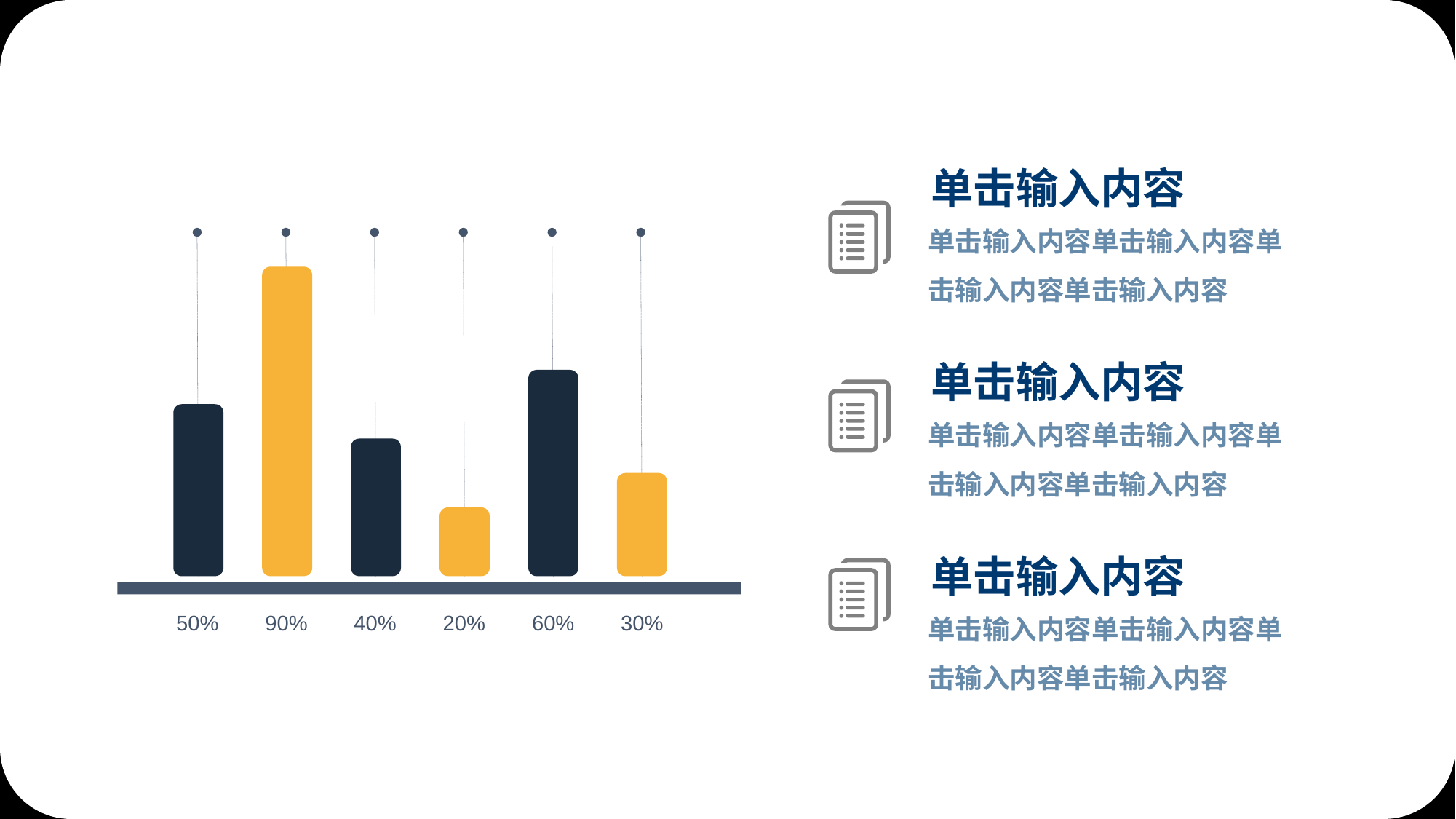

单击输入内容
单击输入内容单击输入内容单击输入内容单击输入内容

50%
90%
40%
20%
60%
30%
单击输入内容
单击输入内容单击输入内容单击输入内容单击输入内容

单击输入内容
单击输入内容单击输入内容单击输入内容单击输入内容